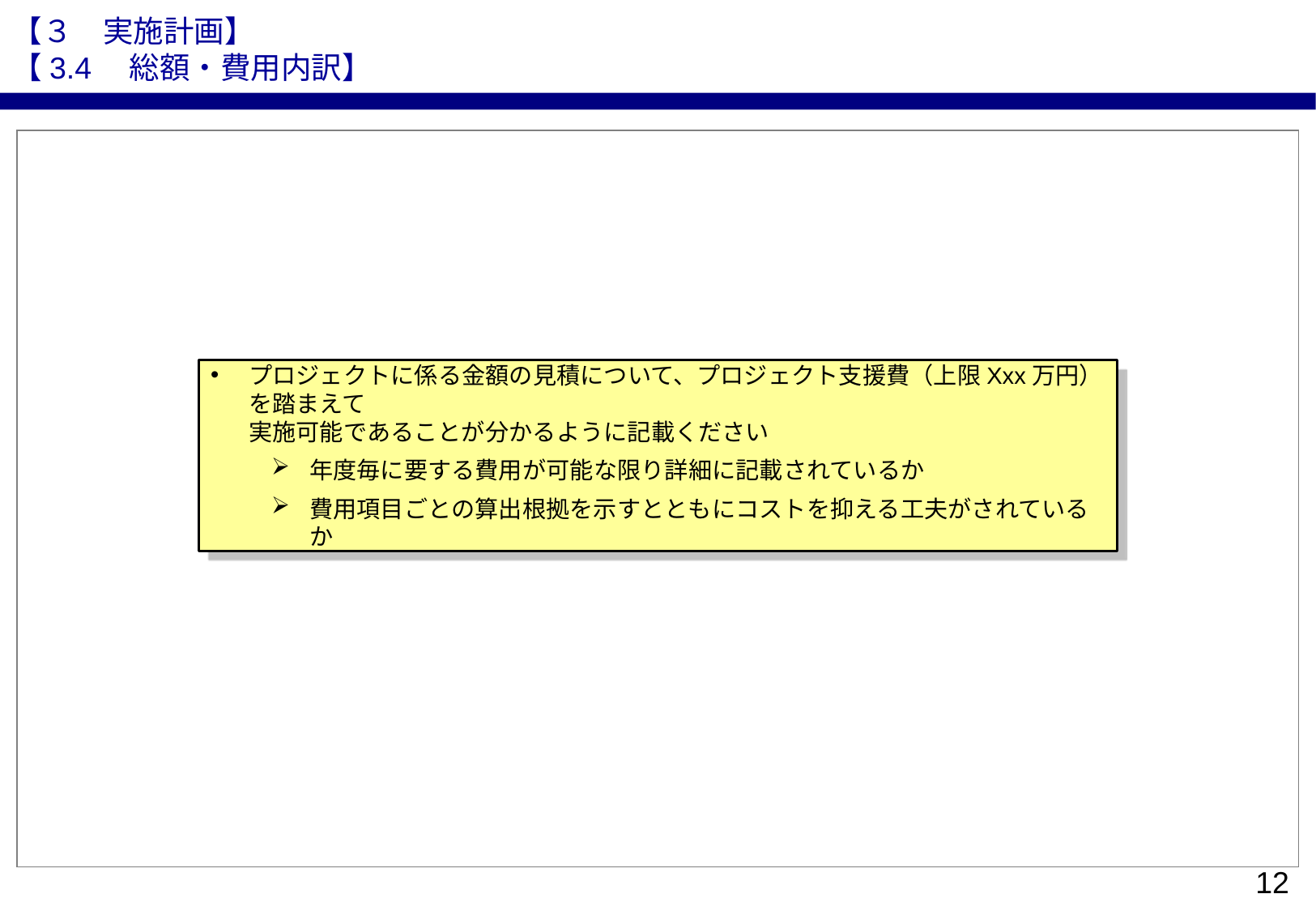

【３　実施計画】
【3.4　総額・費用内訳】

プロジェクトに係る金額の見積について、プロジェクト支援費（上限Xxx万円）を踏まえて
実施可能であることが分かるように記載ください
年度毎に要する費用が可能な限り詳細に記載されているか
費用項目ごとの算出根拠を示すとともにコストを抑える工夫がされているか